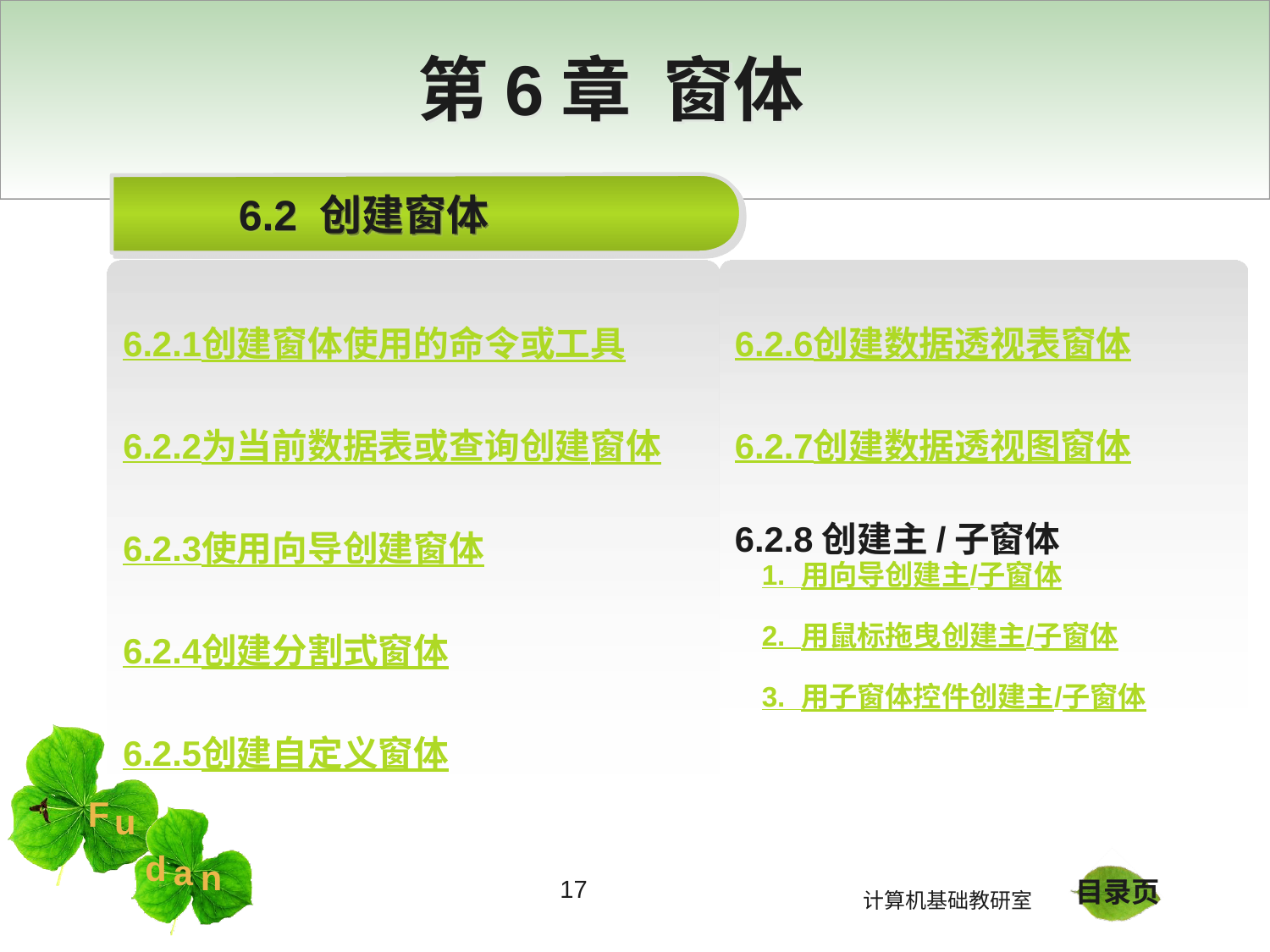

# 第6章  窗体

6.2 创建窗体
6.2.1创建窗体使用的命令或工具
6.2.2为当前数据表或查询创建窗体
6.2.3使用向导创建窗体
6.2.4创建分割式窗体
6.2.5创建自定义窗体

6.2.6创建数据透视表窗体
6.2.7创建数据透视图窗体
6.2.8创建主/子窗体
1.  用向导创建主/子窗体
2.  用鼠标拖曳创建主/子窗体
3.  用子窗体控件创建主/子窗体
17
目录页